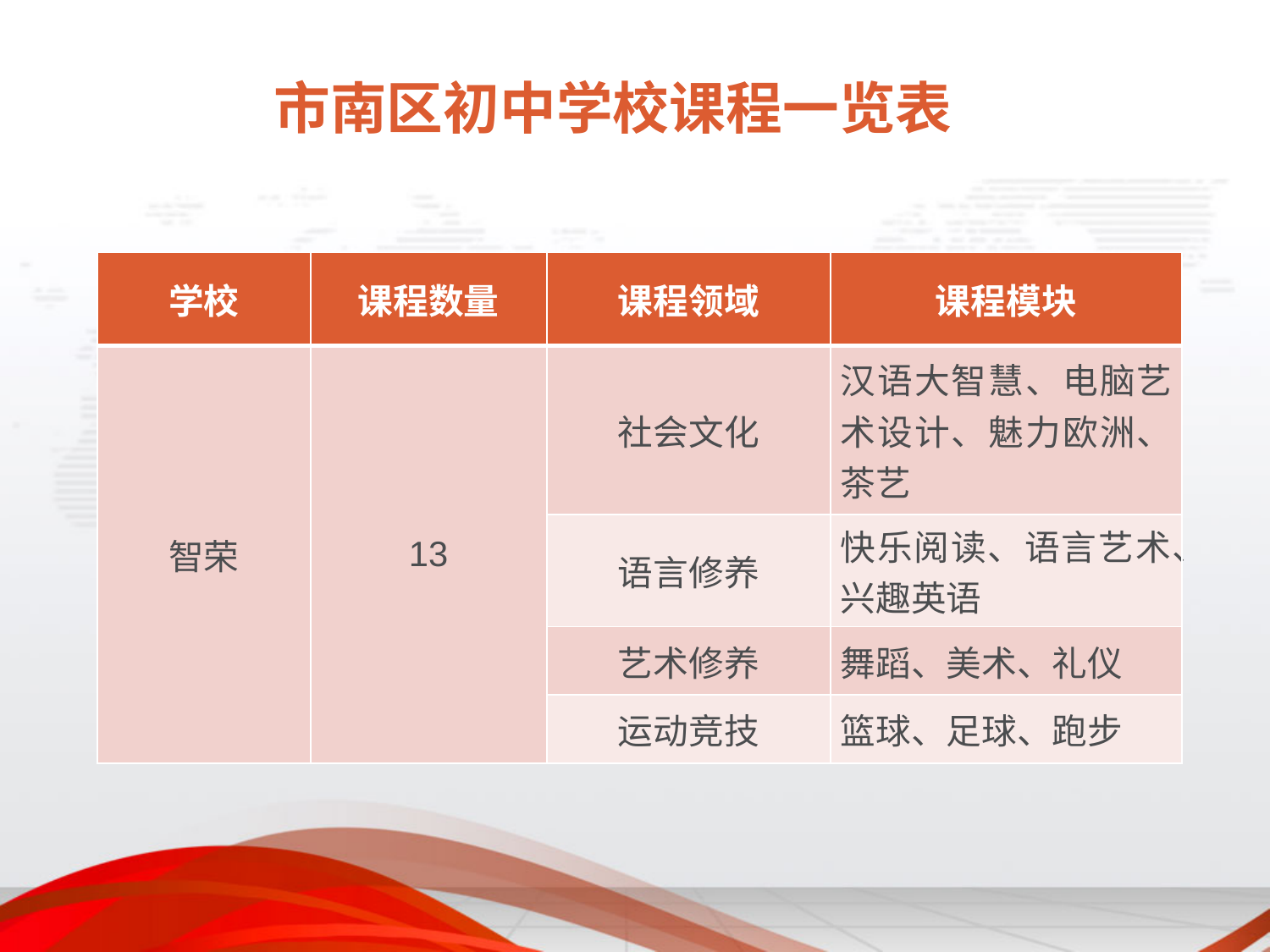

# 市南区初中学校课程一览表
| 学校 | 课程数量 | 课程领域 | 课程模块 |
| --- | --- | --- | --- |
| 智荣 | 13 | 社会文化 | 汉语大智慧、电脑艺术设计、魅力欧洲、茶艺 |
|  |  | 语言修养 | 快乐阅读、语言艺术、兴趣英语 |
|  |  | 艺术修养 | 舞蹈、美术、礼仪 |
|  |  | 运动竞技 | 篮球、足球、跑步 |